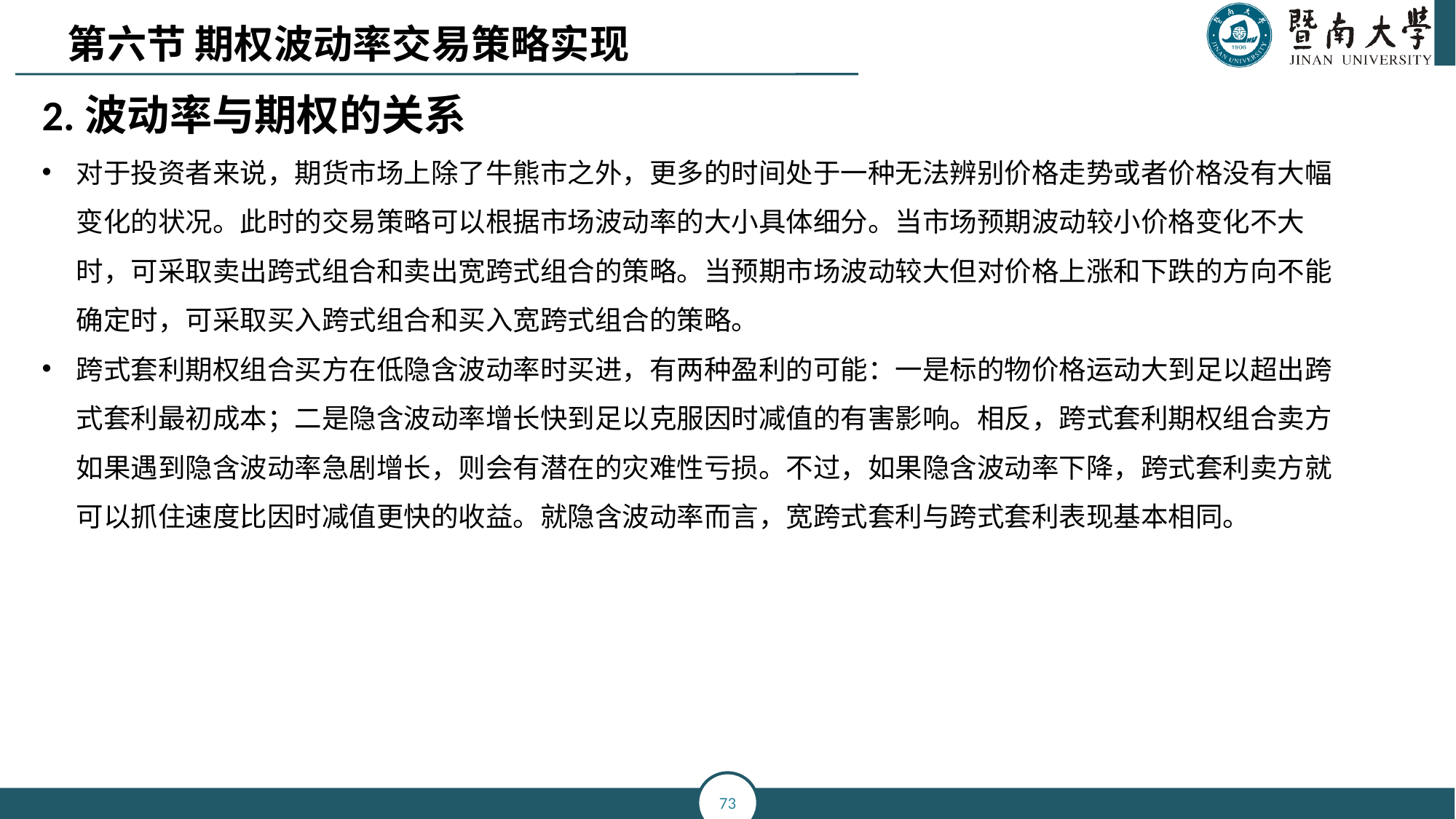

第六节 期权波动率交易策略实现
2.波动率与期权的关系
对于投资者来说，期货市场上除了牛熊市之外，更多的时间处于一种无法辨别价格走势或者价格没有大幅变化的状况。此时的交易策略可以根据市场波动率的大小具体细分。当市场预期波动较小价格变化不大时，可采取卖出跨式组合和卖出宽跨式组合的策略。当预期市场波动较大但对价格上涨和下跌的方向不能确定时，可采取买入跨式组合和买入宽跨式组合的策略。
跨式套利期权组合买方在低隐含波动率时买进，有两种盈利的可能：一是标的物价格运动大到足以超出跨式套利最初成本；二是隐含波动率增长快到足以克服因时减值的有害影响。相反，跨式套利期权组合卖方如果遇到隐含波动率急剧增长，则会有潜在的灾难性亏损。不过，如果隐含波动率下降，跨式套利卖方就可以抓住速度比因时减值更快的收益。就隐含波动率而言，宽跨式套利与跨式套利表现基本相同。